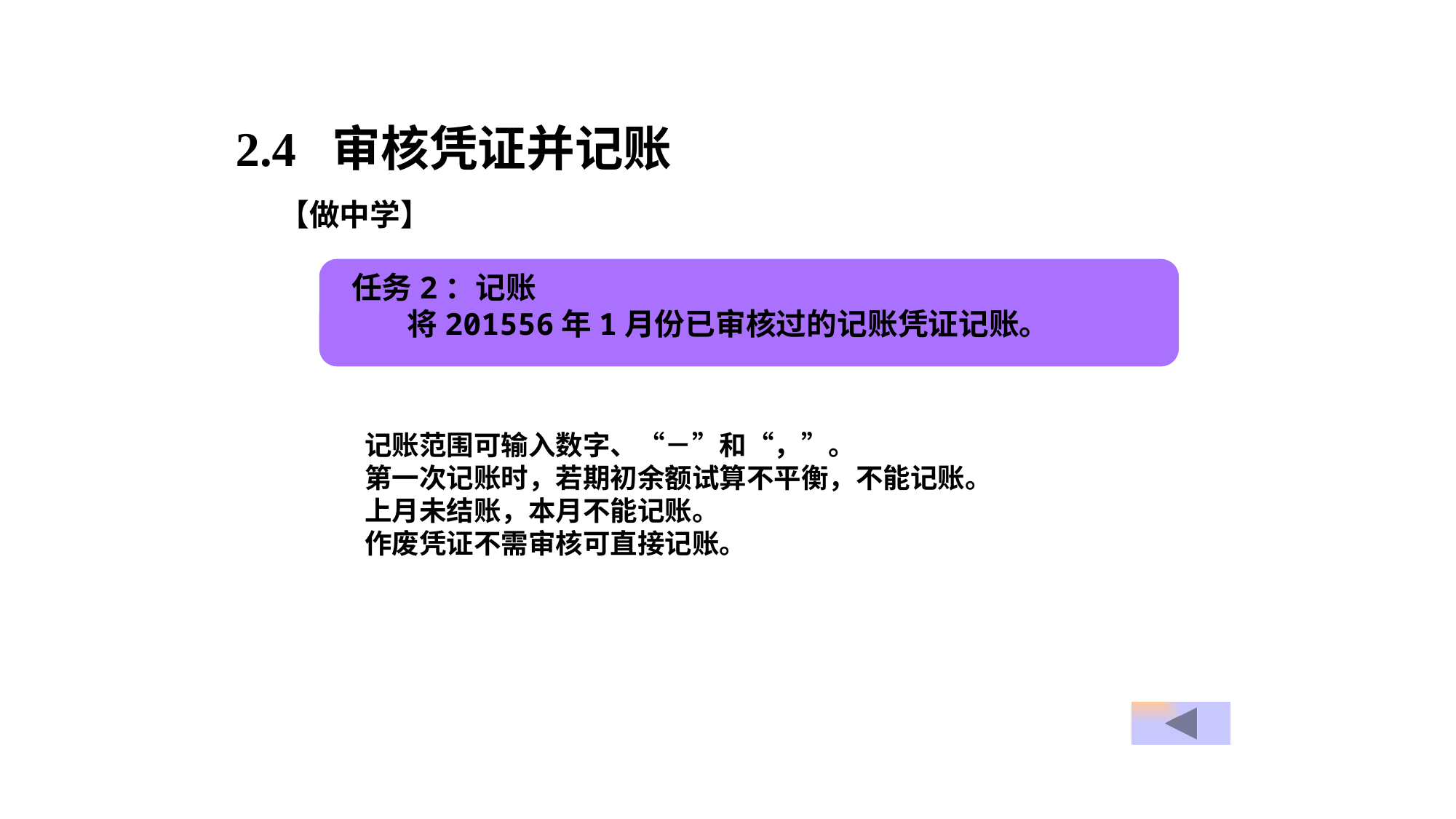

2.4  审核凭证并记账
【做中学】

任务2：记账
       将201556年1月份已审核过的记账凭证记账。
记账范围可输入数字、“－”和“，”。
第一次记账时，若期初余额试算不平衡，不能记账。
上月未结账，本月不能记账。
作废凭证不需审核可直接记账。